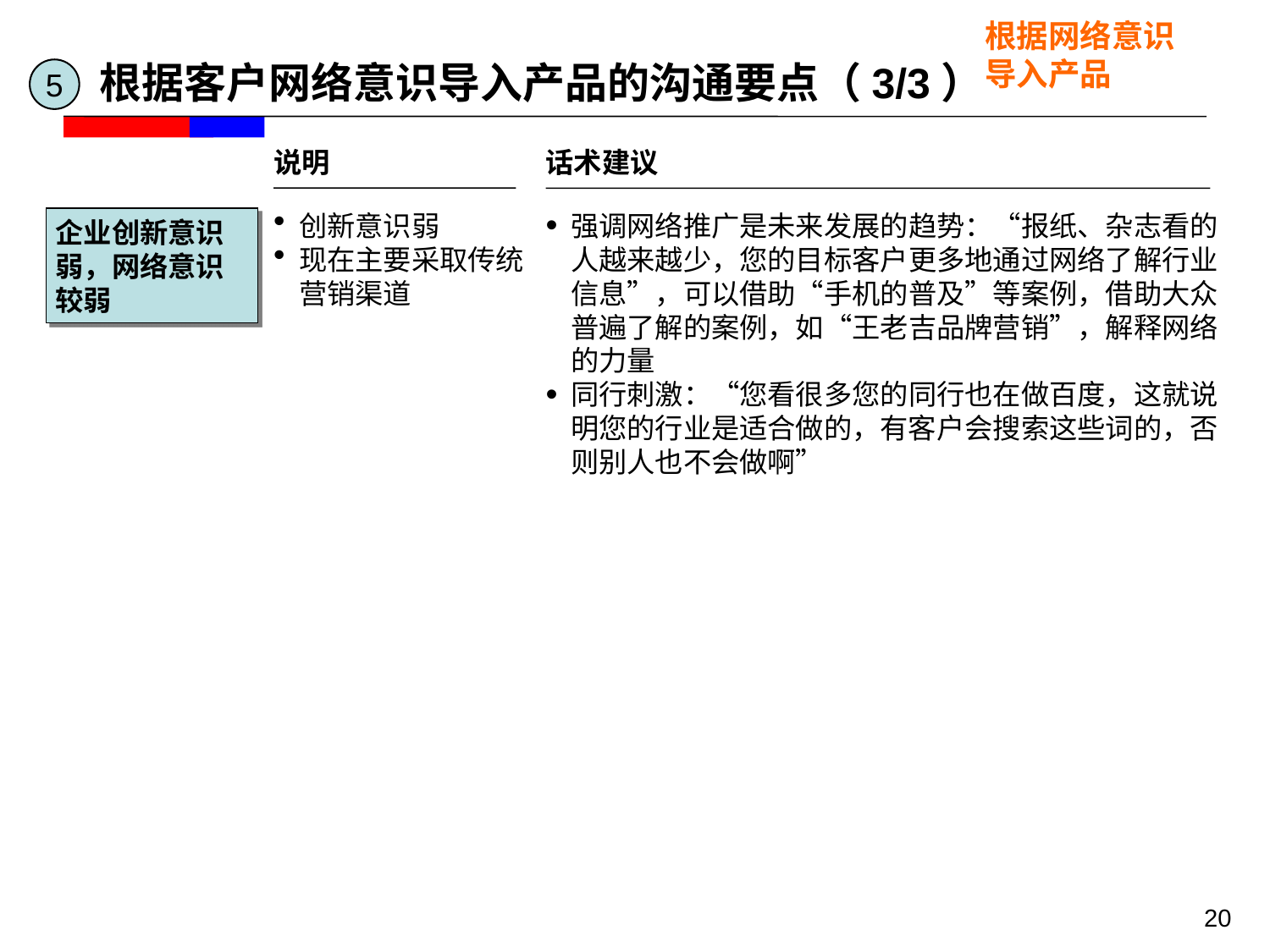

根据网络意识导入产品
    根据客户网络意识导入产品的沟通要点（3/3）
5
说明
话术建议

企业创新意识弱，网络意识较弱
创新意识弱
现在主要采取传统营销渠道
强调网络推广是未来发展的趋势：“报纸、杂志看的人越来越少，您的目标客户更多地通过网络了解行业信息”，可以借助“手机的普及”等案例，借助大众普遍了解的案例，如“王老吉品牌营销”，解释网络的力量
同行刺激：“您看很多您的同行也在做百度，这就说明您的行业是适合做的，有客户会搜索这些词的，否则别人也不会做啊”

20